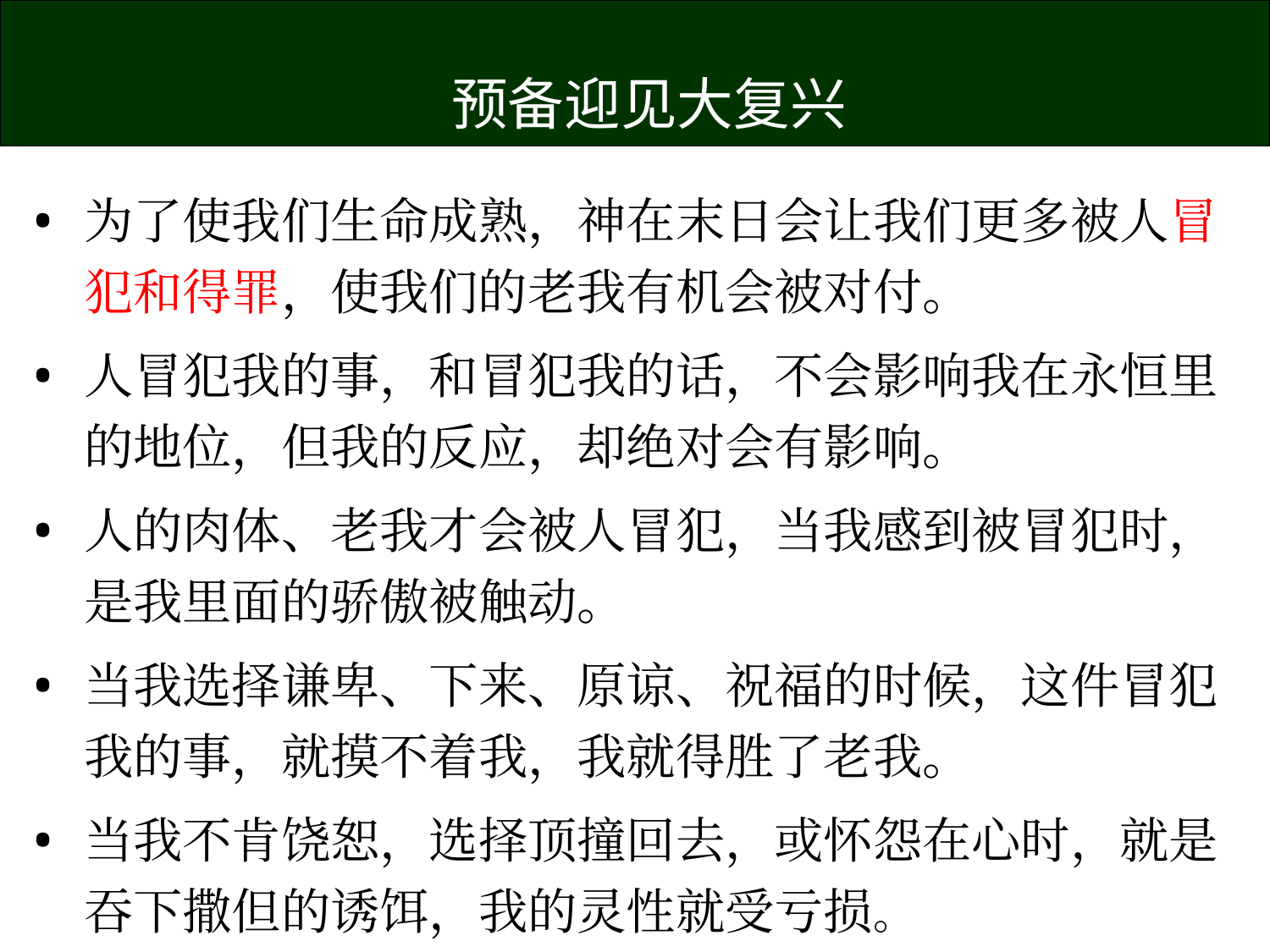

预备迎见大复兴
为了使我们生命成熟，神在末日会让我们更多被人冒犯和得罪，使我们的老我有机会被对付。
人冒犯我的事，和冒犯我的话，不会影响我在永恒里的地位，但我的反应，却绝对会有影响。
人的肉体、老我才会被人冒犯，当我感到被冒犯时，是我里面的骄傲被触动。
当我选择谦卑、下来、原谅、祝福的时候，这件冒犯我的事，就摸不着我，我就得胜了老我。
当我不肯饶恕，选择顶撞回去，或怀怨在心时，就是吞下撒但的诱饵，我的灵性就受亏损。